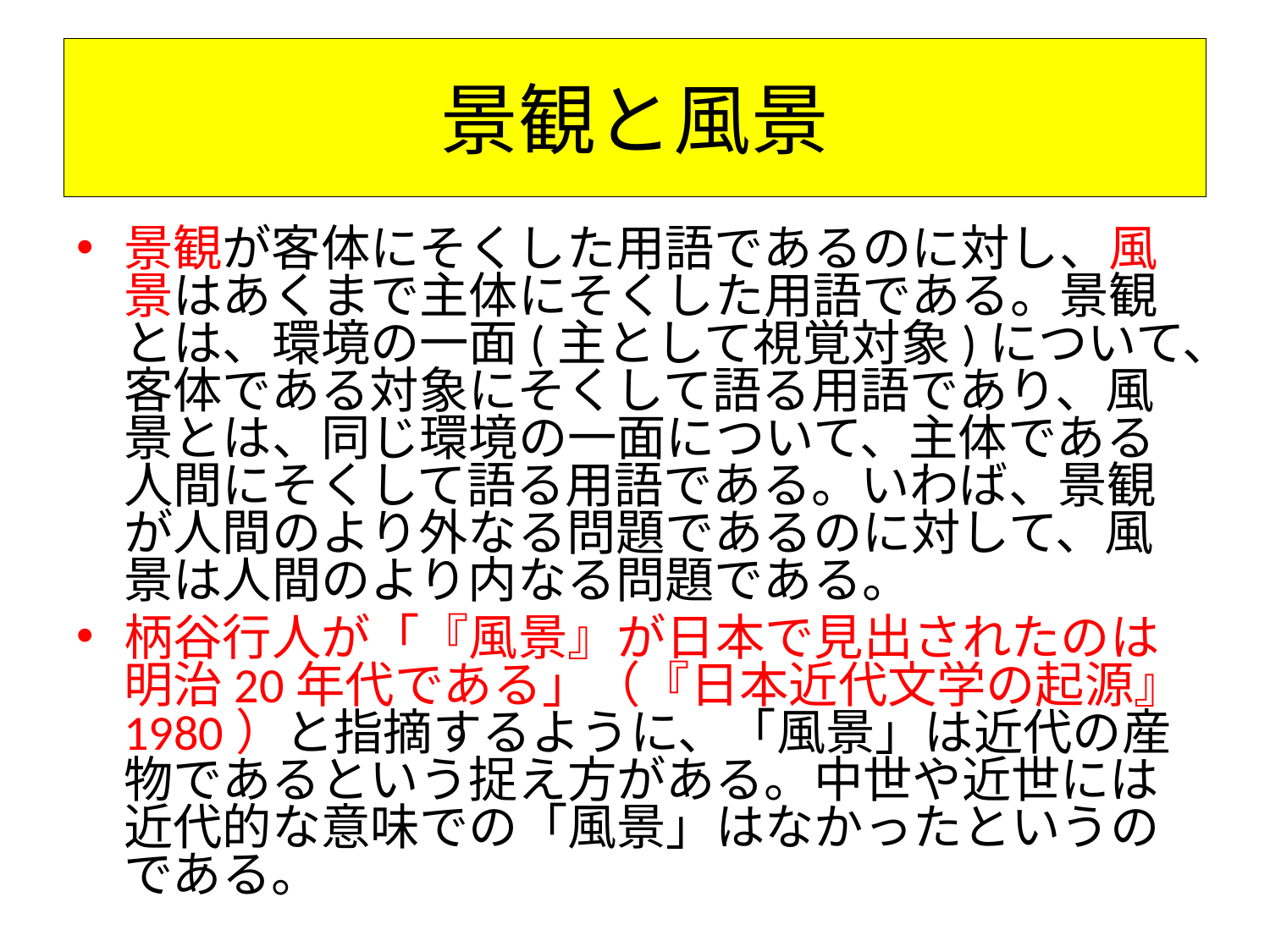

# 景観と風景
景観が客体にそくした用語であるのに対し、風景はあくまで主体にそくした用語である。景観とは、環境の一面(主として視覚対象)について、客体である対象にそくして語る用語であり、風景とは、同じ環境の一面について、主体である人間にそくして語る用語である。いわば、景観が人間のより外なる問題であるのに対して、風景は人間のより内なる問題である。
柄谷行人が「『風景』が日本で見出されたのは明治20年代である」（『日本近代文学の起源』1980）と指摘するように、「風景」は近代の産物であるという捉え方がある。中世や近世には近代的な意味での「風景」はなかったというのである。